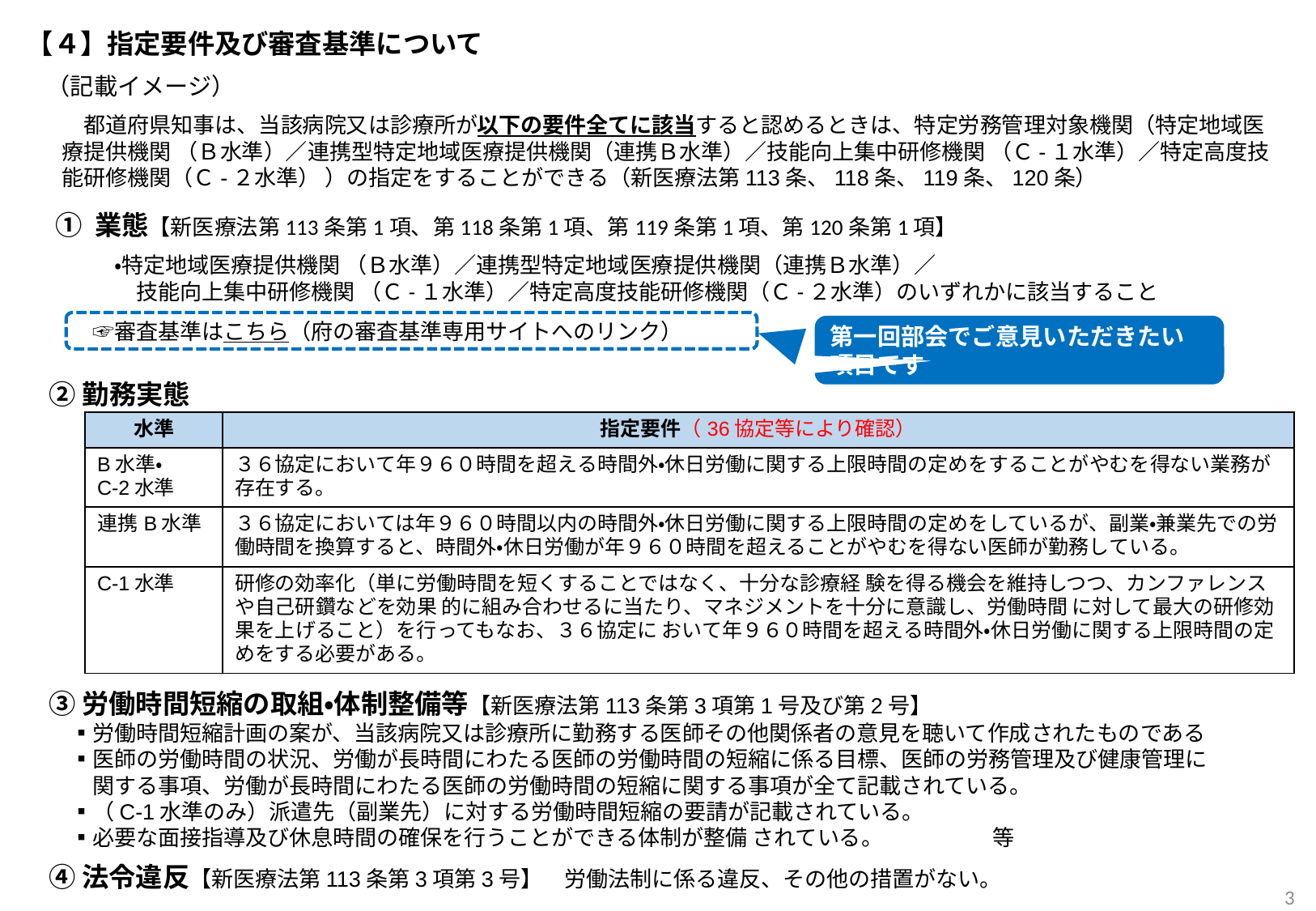

【４】指定要件及び審査基準について
（記載イメージ）
　都道府県知事は、当該病院又は診療所が以下の要件全てに該当すると認めるときは、特定労務管理対象機関（特定地域医療提供機関 （Ｂ水準）／連携型特定地域医療提供機関（連携Ｂ水準）／技能向上集中研修機関 （Ｃ-１水準）／特定高度技能研修機関（Ｃ-２水準） ）の指定をすることができる（新医療法第113条、118条、119条、120条）

 ① 業態【新医療法第113条第1項、第118条第1項、第119条第1項、第120条第1項】

　　　・特定地域医療提供機関 （Ｂ水準）／連携型特定地域医療提供機関（連携Ｂ水準）／
　　　　技能向上集中研修機関 （Ｃ-１水準）／特定高度技能研修機関（Ｃ-２水準）のいずれかに該当すること

　　☞審査基準はこちら（府の審査基準専用サイトへのリンク）

第一回部会でご意見いただきたい
項目です

②勤務実態
| 水準 | 指定要件（36協定等により確認） |
| --- | --- |
| B水準・ C-2水準 | ３６協定において年９６０時間を超える時間外・休日労働に関する上限時間の定めをすることがやむを得ない業務が存在する。 |
| 連携B水準 | ３６協定においては年９６０時間以内の時間外・休日労働に関する上限時間の定めをしているが、副業・兼業先での労働時間を換算すると、時間外・休日労働が年９６０時間を超えることがやむを得ない医師が勤務している。 |
| C-1水準 | 研修の効率化（単に労働時間を短くすることではなく、十分な診療経 験を得る機会を維持しつつ、カンファレンスや自己研鑽などを効果 的に組み合わせるに当たり、マネジメントを十分に意識し、労働時間 に対して最大の研修効果を上げること）を行ってもなお、３６協定に おいて年９６０時間を超える時間外・休日労働に関する上限時間の定めをする必要がある。 |
③労働時間短縮の取組・体制整備等【新医療法第113条第3項第1号及び第2号】
　▪労働時間短縮計画の案が、当該病院又は診療所に勤務する医師その他関係者の意見を聴いて作成されたものである
　▪医師の労働時間の状況、労働が長時間にわたる医師の労働時間の短縮に係る目標、医師の労務管理及び健康管理に
　　関する事項、労働が長時間にわたる医師の労働時間の短縮に関する事項が全て記載されている。
　▪（C-1水準のみ）派遣先（副業先）に対する労働時間短縮の要請が記載されている。
　▪必要な面接指導及び休息時間の確保を行うことができる体制が整備 されている。　　　　　等
④法令違反【新医療法第113条第3項第3号】　労働法制に係る違反、その他の措置がない。

3